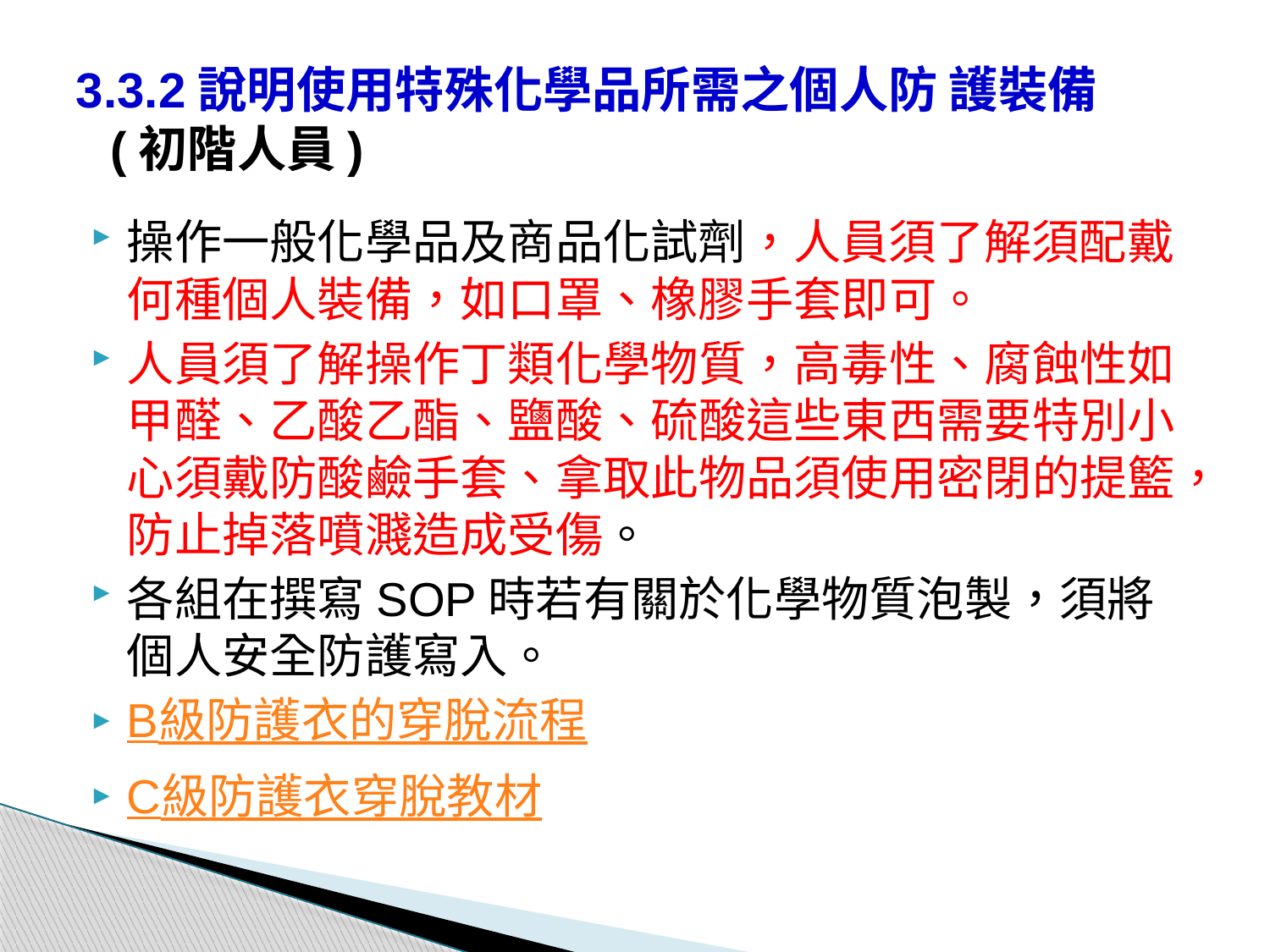

# 3.3.2說明使用特殊化學品所需之個人防 護裝備           (初階人員)
操作一般化學品及商品化試劑，人員須了解須配戴何種個人裝備，如口罩、橡膠手套即可。
人員須了解操作丁類化學物質，高毒性、腐蝕性如甲醛、乙酸乙酯、鹽酸、硫酸這些東西需要特別小心須戴防酸鹼手套、拿取此物品須使用密閉的提籃，防止掉落噴濺造成受傷。
各組在撰寫SOP時若有關於化學物質泡製，須將個人安全防護寫入。
B級防護衣的穿脫流程
C級防護衣穿脫教材